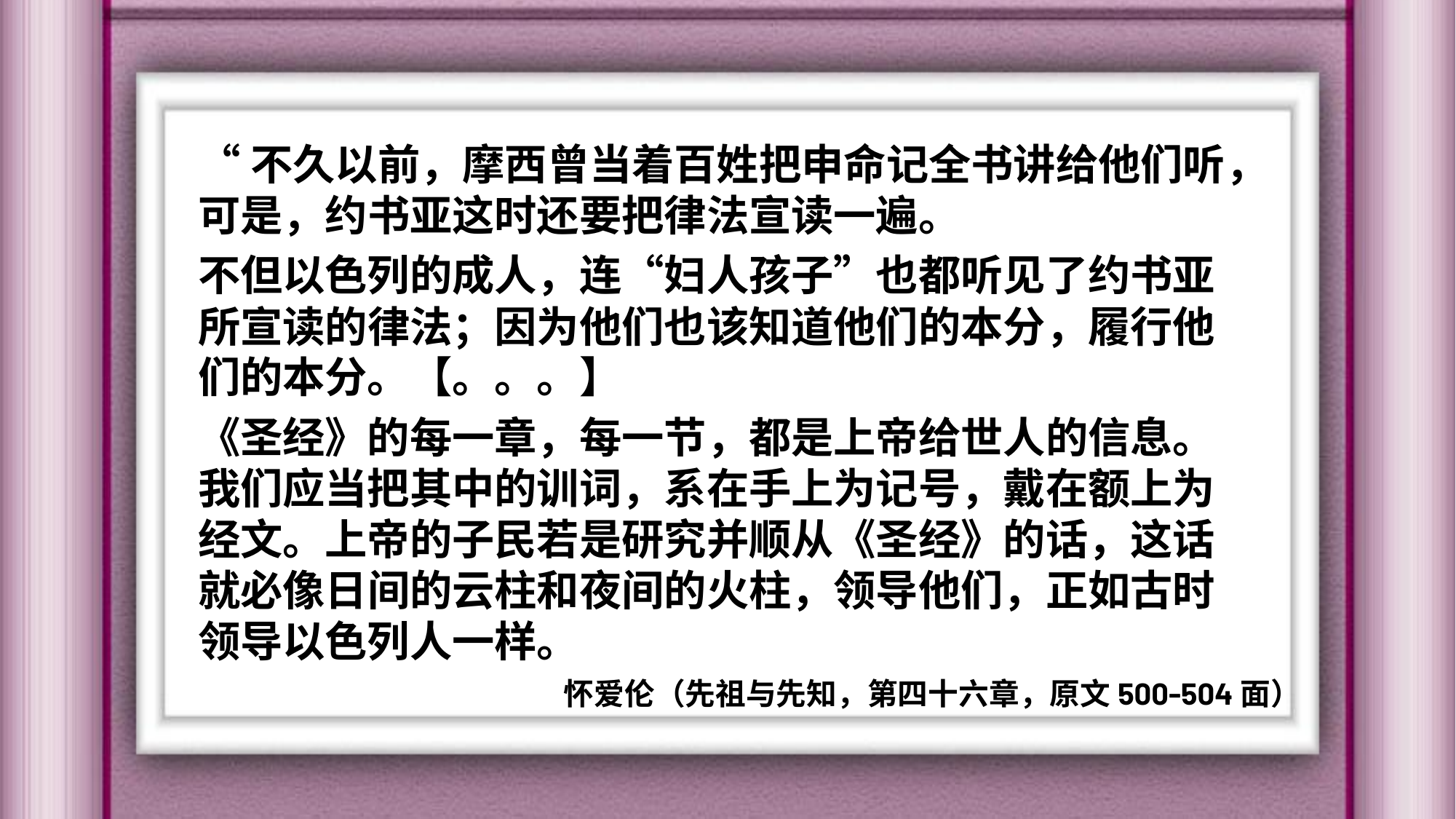

“不久以前，摩西曾当着百姓把申命记全书讲给他们听，可是，约书亚这时还要把律法宣读一遍。
不但以色列的成人，连“妇人孩子”也都听见了约书亚所宣读的律法；因为他们也该知道他们的本分，履行他们的本分。【。。。】
《圣经》的每一章，每一节，都是上帝给世人的信息。我们应当把其中的训词，系在手上为记号，戴在额上为经文。上帝的子民若是研究并顺从《圣经》的话，这话就必像日间的云柱和夜间的火柱，领导他们，正如古时领导以色列人一样。

怀爱伦（先祖与先知，第四十六章，原文500-504面）